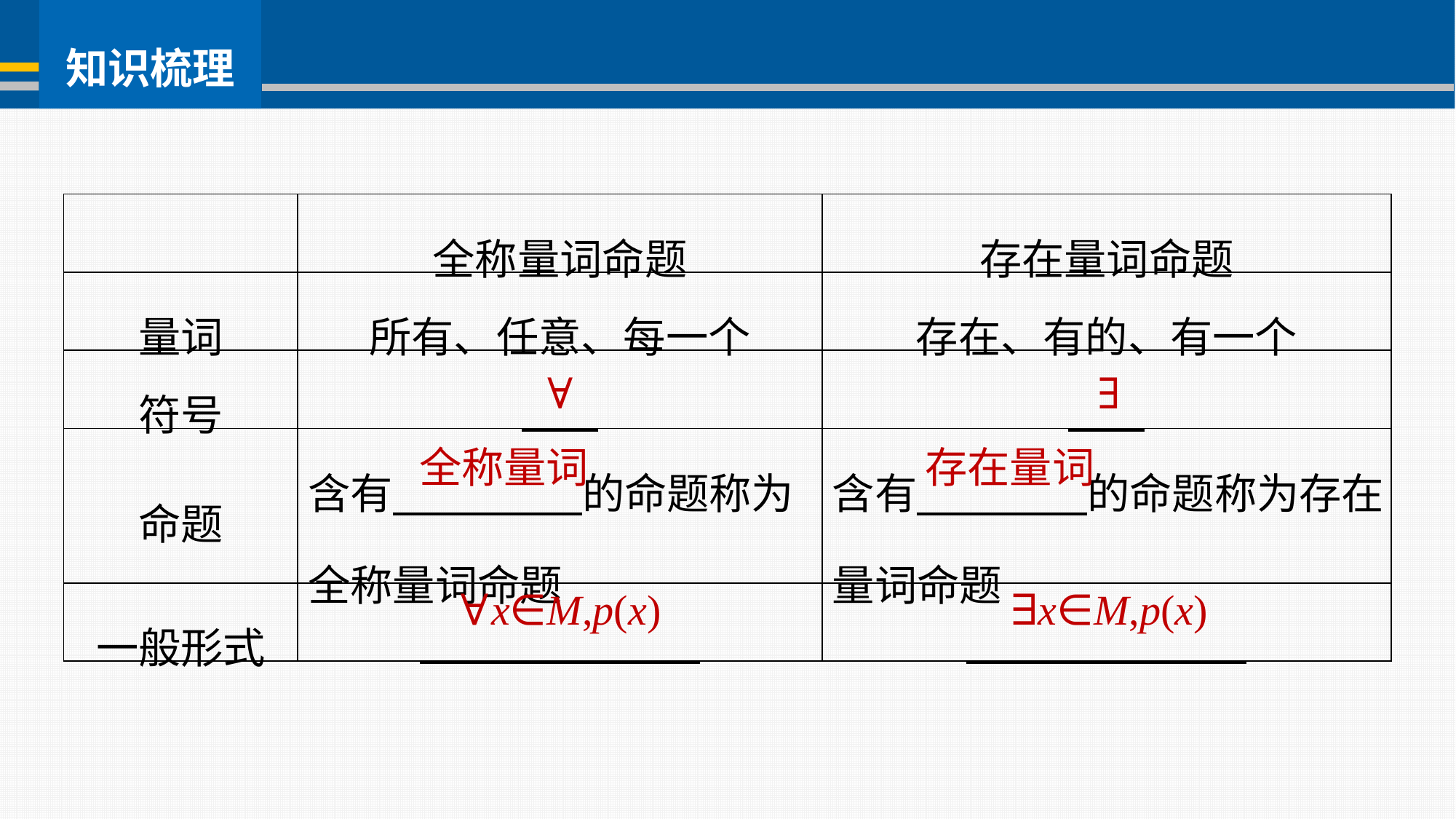

|  | 全称量词命题 | 存在量词命题 |
| --- | --- | --- |
| 量词 | 所有、任意、每一个 | 存在、有的、有一个 |
| 符号 | \_\_\_ | \_\_\_ |
| 命题 | 含有 的命题称为全称量词命题 | 含有 的命题称为存在量词命题 |
| 一般形式 | \_\_\_\_\_\_\_\_\_\_\_ | \_\_\_\_\_\_\_\_\_\_\_ |
∀
∃
全称量词
存在量词
∀x∈M,p(x)
∃x∈M,p(x)